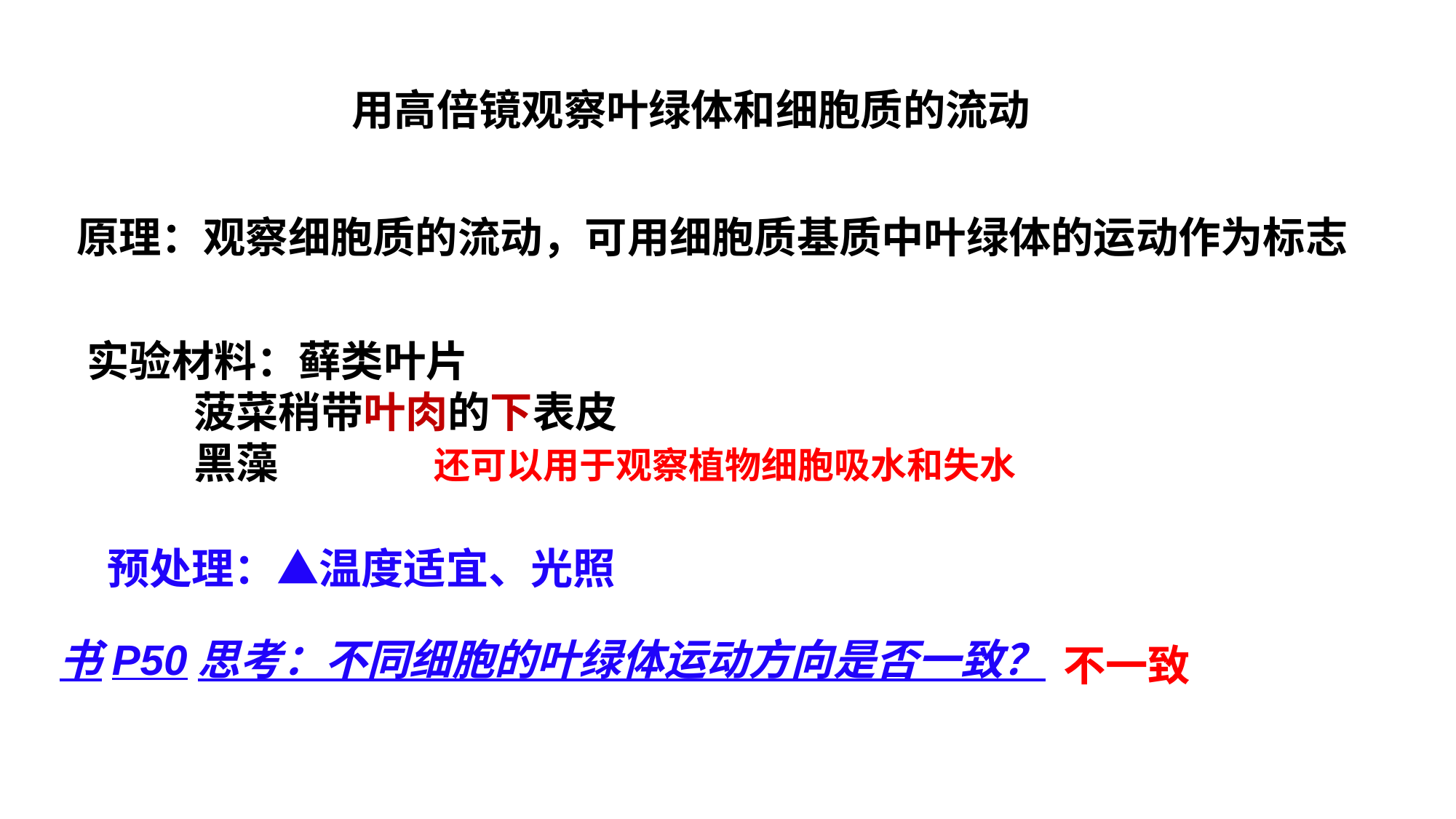

用高倍镜观察叶绿体和细胞质的流动
原理：观察细胞质的流动，可用细胞质基质中叶绿体的运动作为标志
实验材料：藓类叶片
          菠菜稍带叶肉的下表皮
          黑藻
还可以用于观察植物细胞吸水和失水
预处理：▲温度适宜、光照
书P50思考：不同细胞的叶绿体运动方向是否一致？
不一致